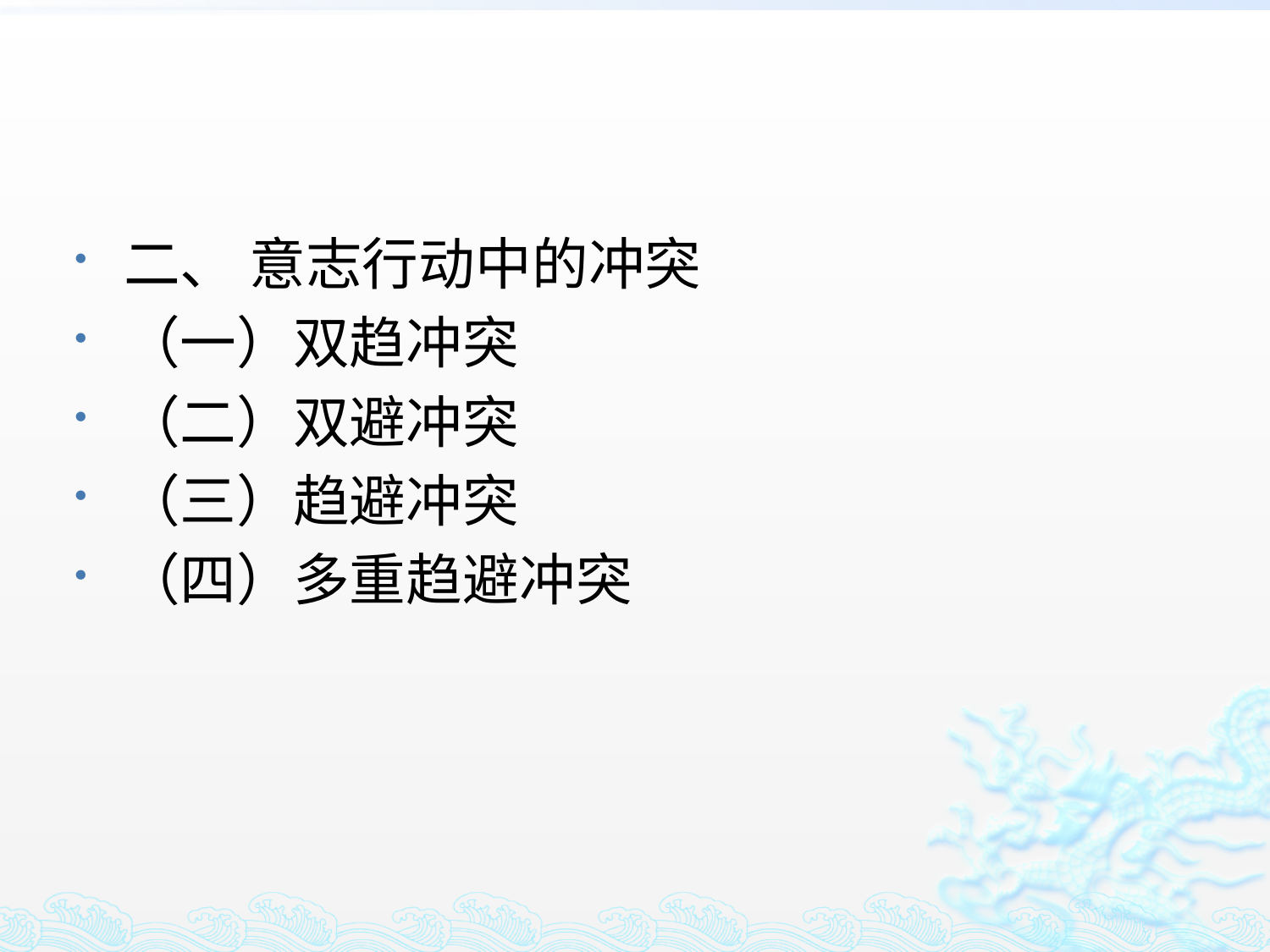

#
二、 意志行动中的冲突
（一）双趋冲突
（二）双避冲突
（三）趋避冲突
（四）多重趋避冲突